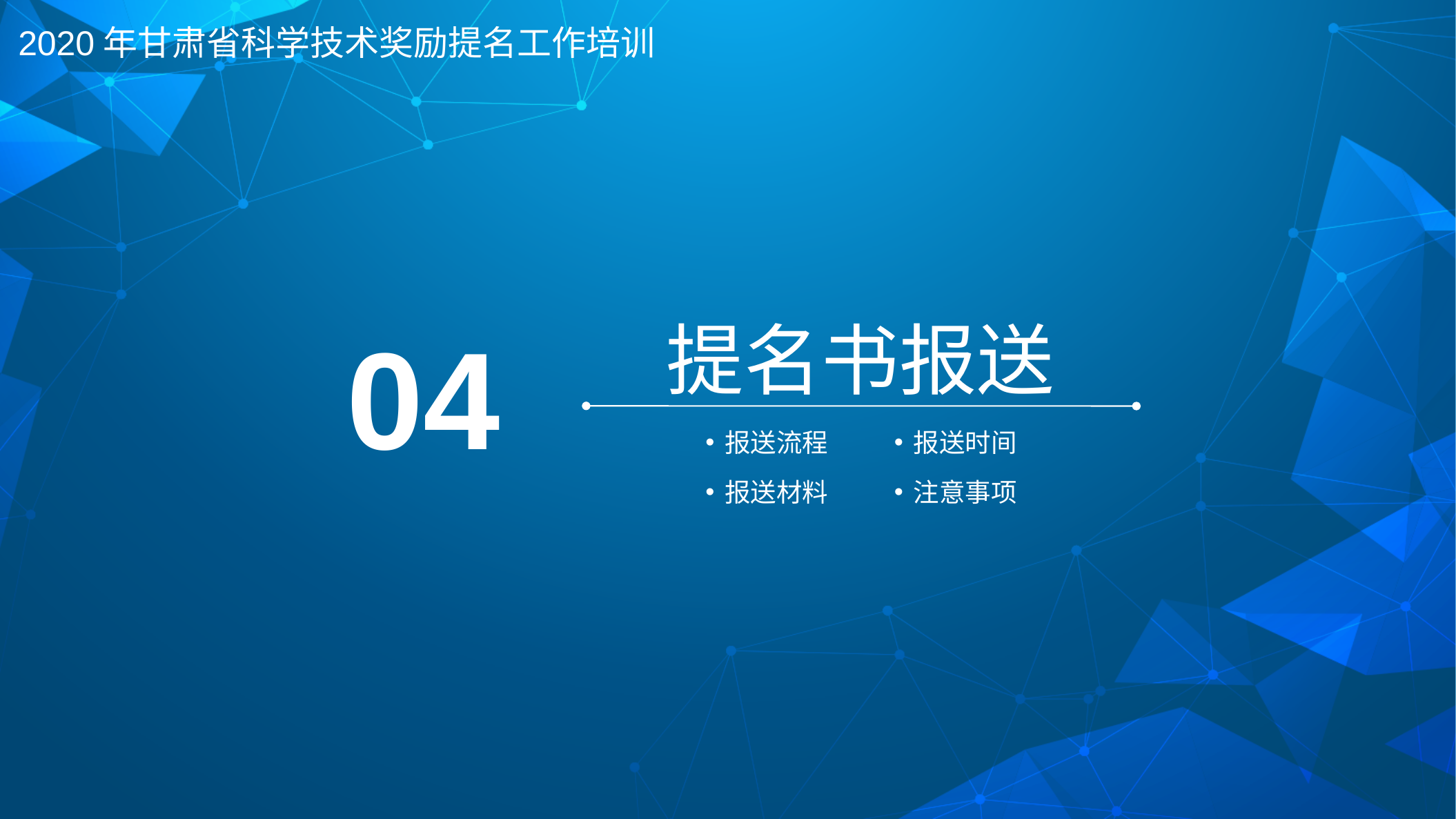

2020年甘肃省科学技术奖励提名工作培训
04
提名书报送

报送时间
报送流程
注意事项
报送材料
71